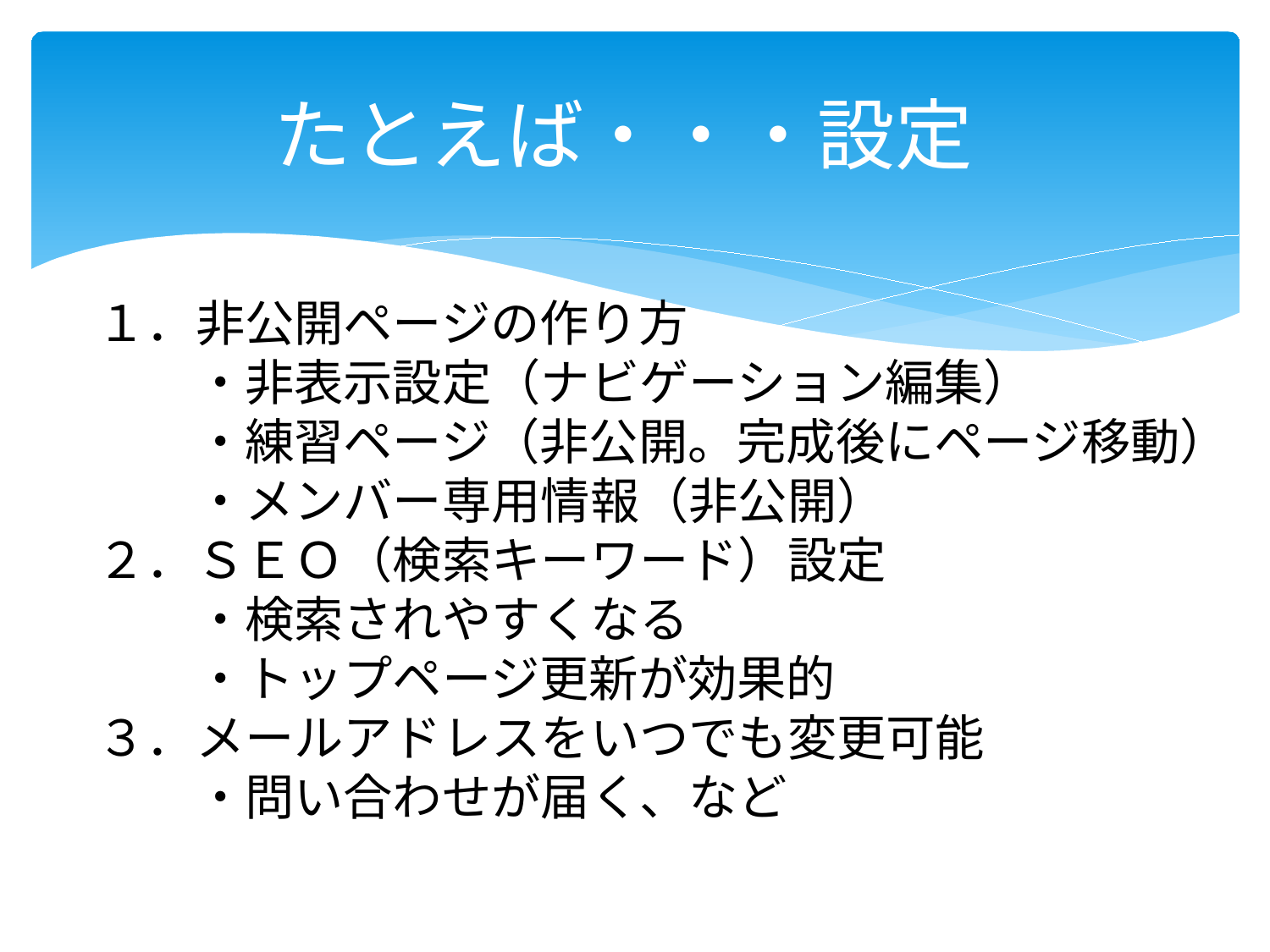

# たとえば・・・設定
１．非公開ページの作り方
　　・非表示設定（ナビゲーション編集）
　　・練習ページ（非公開。完成後にページ移動）
　　・メンバー専用情報（非公開）
２．ＳＥＯ（検索キーワード）設定
　　・検索されやすくなる
　　・トップページ更新が効果的
３．メールアドレスをいつでも変更可能
　　・問い合わせが届く、など